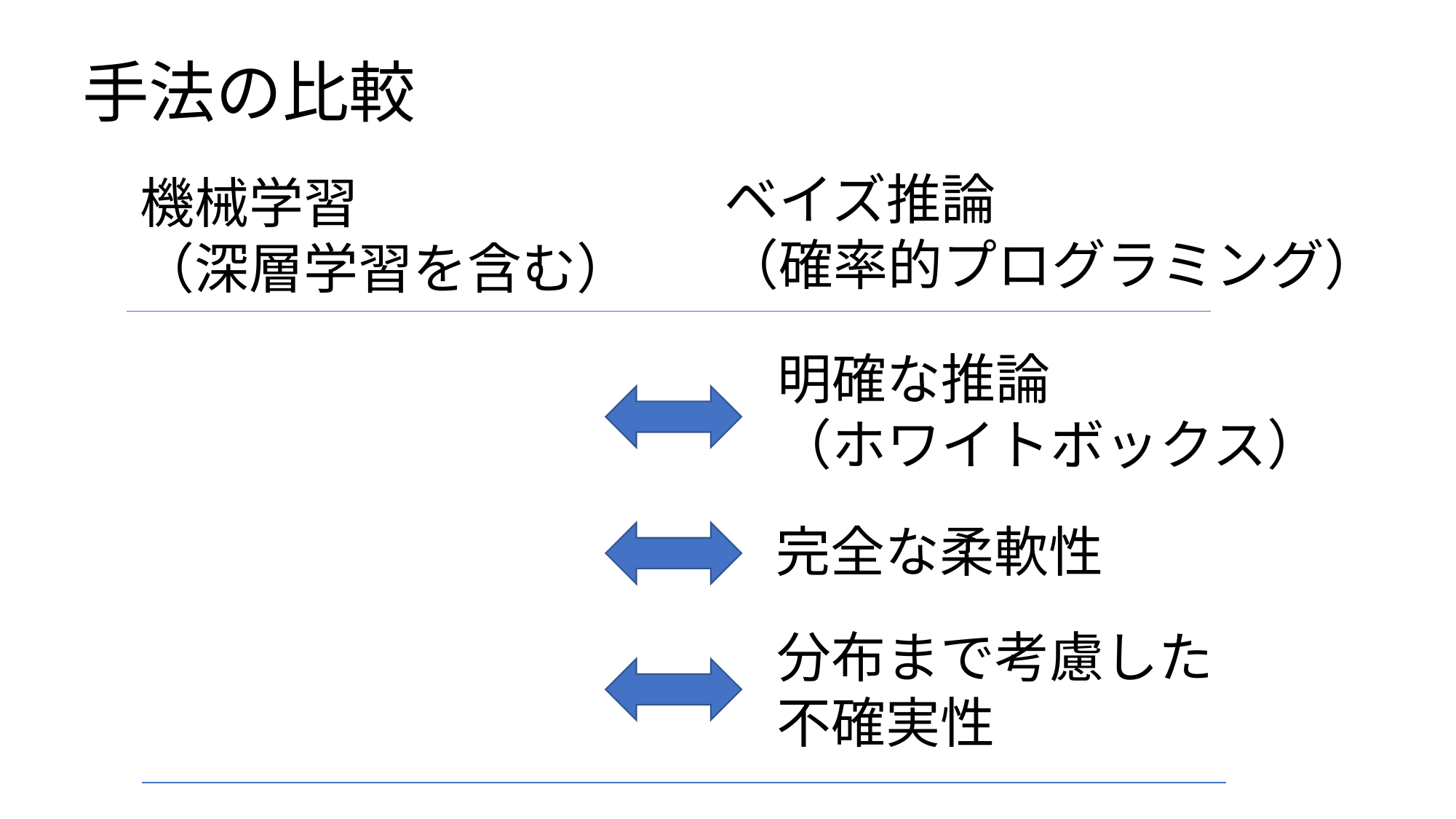

# 手法の比較
ベイズ推論
（確率的プログラミング）
機械学習
（深層学習を含む）
明確な推論
（ホワイトボックス）

完全な柔軟性

分布まで考慮した
不確実性